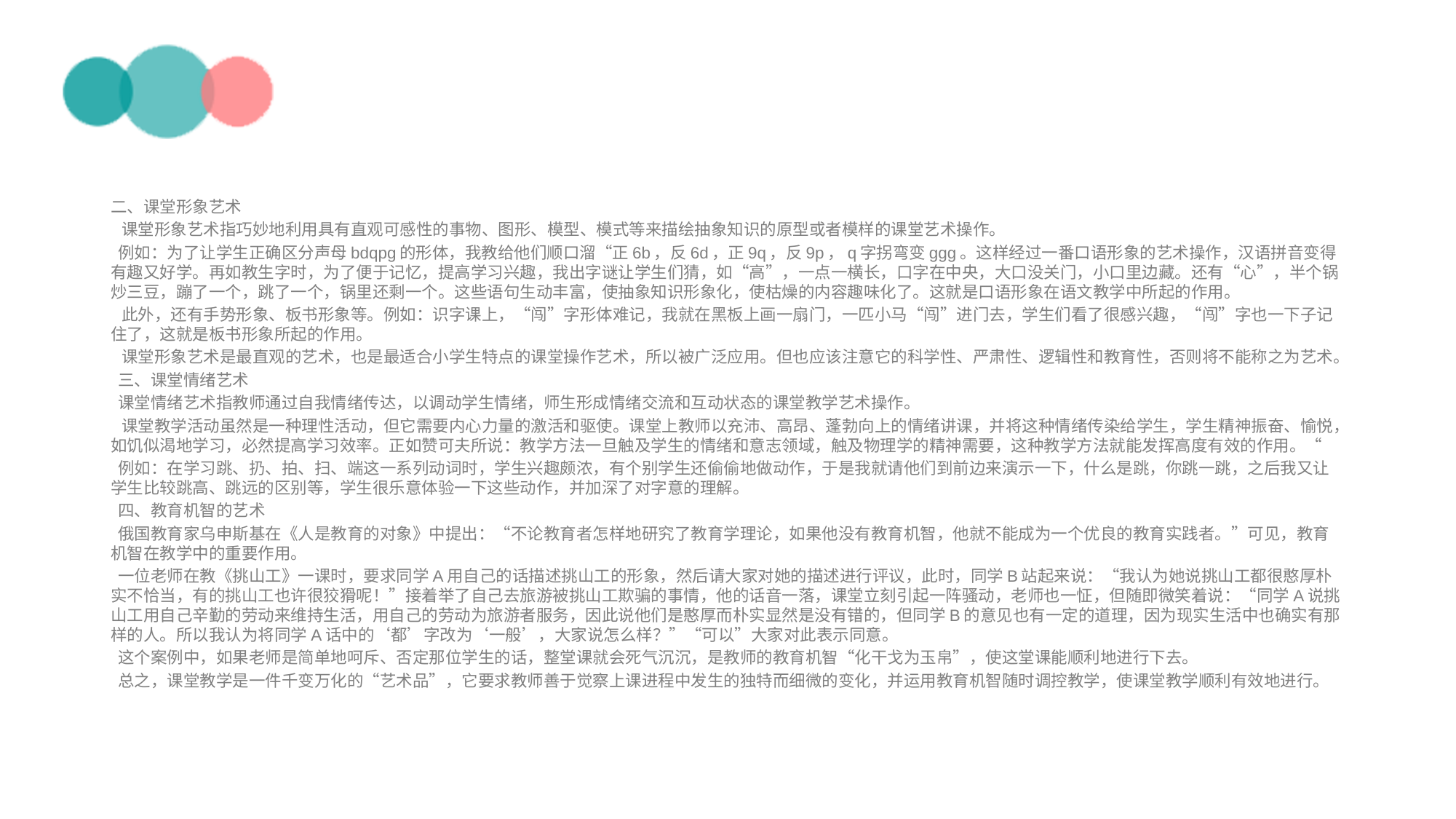

#
二、课堂形象艺术
  课堂形象艺术指巧妙地利用具有直观可感性的事物、图形、模型、模式等来描绘抽象知识的原型或者模样的课堂艺术操作。
 例如：为了让学生正确区分声母bdqpg的形体，我教给他们顺口溜“正6b，反6d，正9q，反9p，q字拐弯变ggg。这样经过一番口语形象的艺术操作，汉语拼音变得有趣又好学。再如教生字时，为了便于记忆，提高学习兴趣，我出字谜让学生们猜，如“高”，一点一横长，口字在中央，大口没关门，小口里边藏。还有“心”，半个锅炒三豆，蹦了一个，跳了一个，锅里还剩一个。这些语句生动丰富，使抽象知识形象化，使枯燥的内容趣味化了。这就是口语形象在语文教学中所起的作用。
  此外，还有手势形象、板书形象等。例如：识字课上，“闯”字形体难记，我就在黑板上画一扇门，一匹小马“闯”进门去，学生们看了很感兴趣，“闯”字也一下子记住了，这就是板书形象所起的作用。
  课堂形象艺术是最直观的艺术，也是最适合小学生特点的课堂操作艺术，所以被广泛应用。但也应该注意它的科学性、严肃性、逻辑性和教育性，否则将不能称之为艺术。
 三、课堂情绪艺术
 课堂情绪艺术指教师通过自我情绪传达，以调动学生情绪，师生形成情绪交流和互动状态的课堂教学艺术操作。
  课堂教学活动虽然是一种理性活动，但它需要内心力量的激活和驱使。课堂上教师以充沛、高昂、蓬勃向上的情绪讲课，并将这种情绪传染给学生，学生精神振奋、愉悦，如饥似渴地学习，必然提高学习效率。正如赞可夫所说：教学方法一旦触及学生的情绪和意志领域，触及物理学的精神需要，这种教学方法就能发挥高度有效的作用。“
 例如：在学习跳、扔、拍、扫、端这一系列动词时，学生兴趣颇浓，有个别学生还偷偷地做动作，于是我就请他们到前边来演示一下，什么是跳，你跳一跳，之后我又让学生比较跳高、跳远的区别等，学生很乐意体验一下这些动作，并加深了对字意的理解。
 四、教育机智的艺术
 俄国教育家乌申斯基在《人是教育的对象》中提出：“不论教育者怎样地研究了教育学理论，如果他没有教育机智，他就不能成为一个优良的教育实践者。”可见，教育机智在教学中的重要作用。
 一位老师在教《挑山工》一课时，要求同学A用自己的话描述挑山工的形象，然后请大家对她的描述进行评议，此时，同学B站起来说：“我认为她说挑山工都很憨厚朴实不恰当，有的挑山工也许很狡猾呢！”接着举了自己去旅游被挑山工欺骗的事情，他的话音一落，课堂立刻引起一阵骚动，老师也一怔，但随即微笑着说：“同学A说挑山工用自己辛勤的劳动来维持生活，用自己的劳动为旅游者服务，因此说他们是憨厚而朴实显然是没有错的，但同学B的意见也有一定的道理，因为现实生活中也确实有那样的人。所以我认为将同学A话中的‘都’字改为‘一般’，大家说怎么样？”“可以”大家对此表示同意。
 这个案例中，如果老师是简单地呵斥、否定那位学生的话，整堂课就会死气沉沉，是教师的教育机智“化干戈为玉帛”，使这堂课能顺利地进行下去。
 总之，课堂教学是一件千变万化的“艺术品”，它要求教师善于觉察上课进程中发生的独特而细微的变化，并运用教育机智随时调控教学，使课堂教学顺利有效地进行。